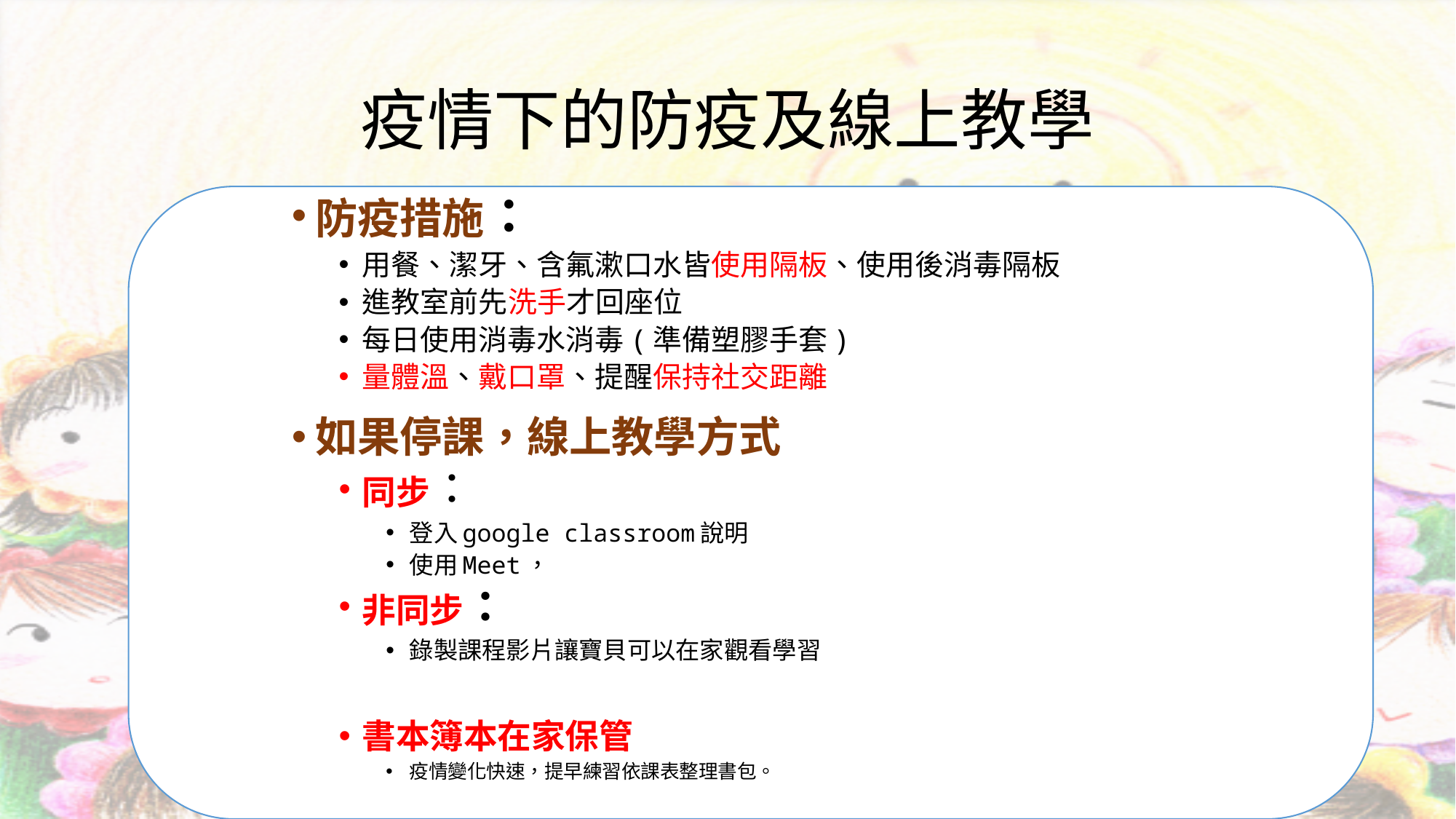

# 疫情下的防疫及線上教學

防疫措施：
用餐、潔牙、含氟漱口水皆使用隔板、使用後消毒隔板
進教室前先洗手才回座位
每日使用消毒水消毒(準備塑膠手套)
量體溫、戴口罩、提醒保持社交距離
如果停課，線上教學方式
同步：
登入google classroom說明
使用Meet，
非同步：
錄製課程影片讓寶貝可以在家觀看學習

書本簿本在家保管
疫情變化快速，提早練習依課表整理書包。